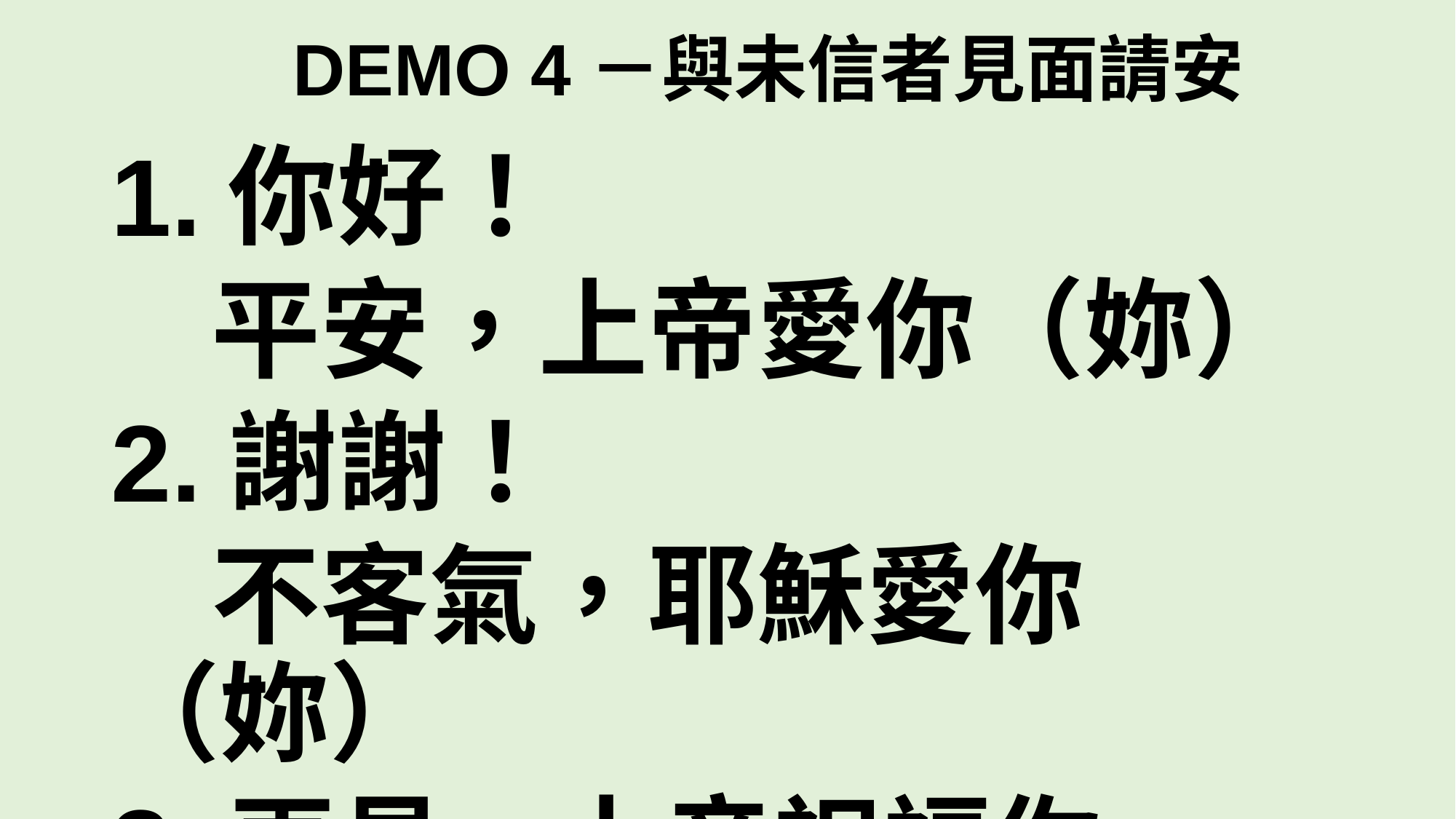

# DEMO 4－與未信者見面請安
1.你好！
   平安，上帝愛你（妳）
2.謝謝！
   不客氣，耶穌愛你（妳）
3.再見，上帝祝福你（妳）